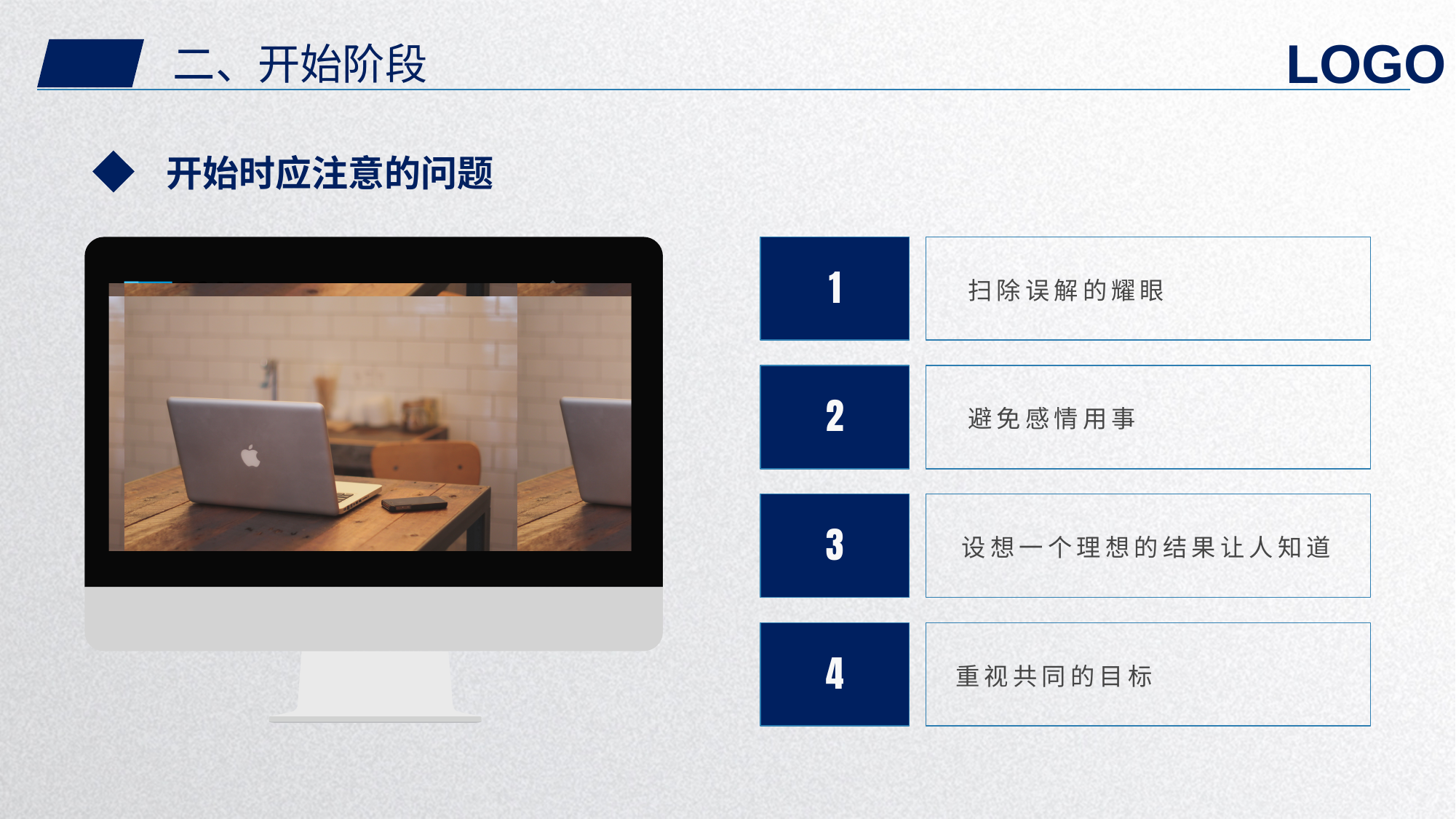

二、开始阶段
开始时应注意的问题

2017
ANNUAL
REPORT

1
    扫除误解的耀眼

2
    避免感情用事
3
   设想一个理想的结果让人知道
4
  重视共同的目标